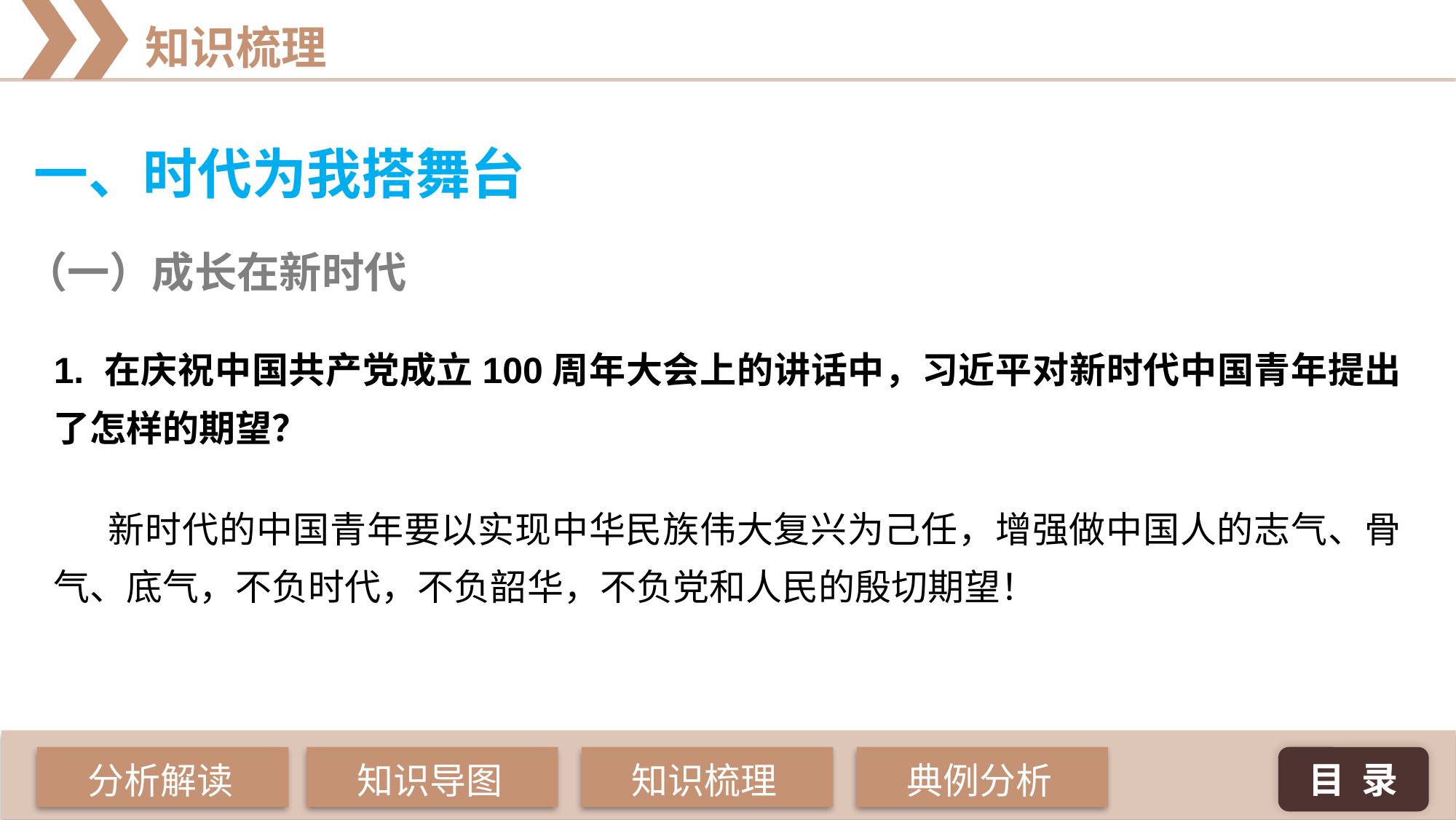

一、时代为我搭舞台
（一）成长在新时代
1. 在庆祝中国共产党成立100周年大会上的讲话中，习近平对新时代中国青年提出了怎样的期望？
新时代的中国青年要以实现中华民族伟大复兴为己任，增强做中国人的志气、骨气、底气，不负时代，不负韶华，不负党和人民的殷切期望！